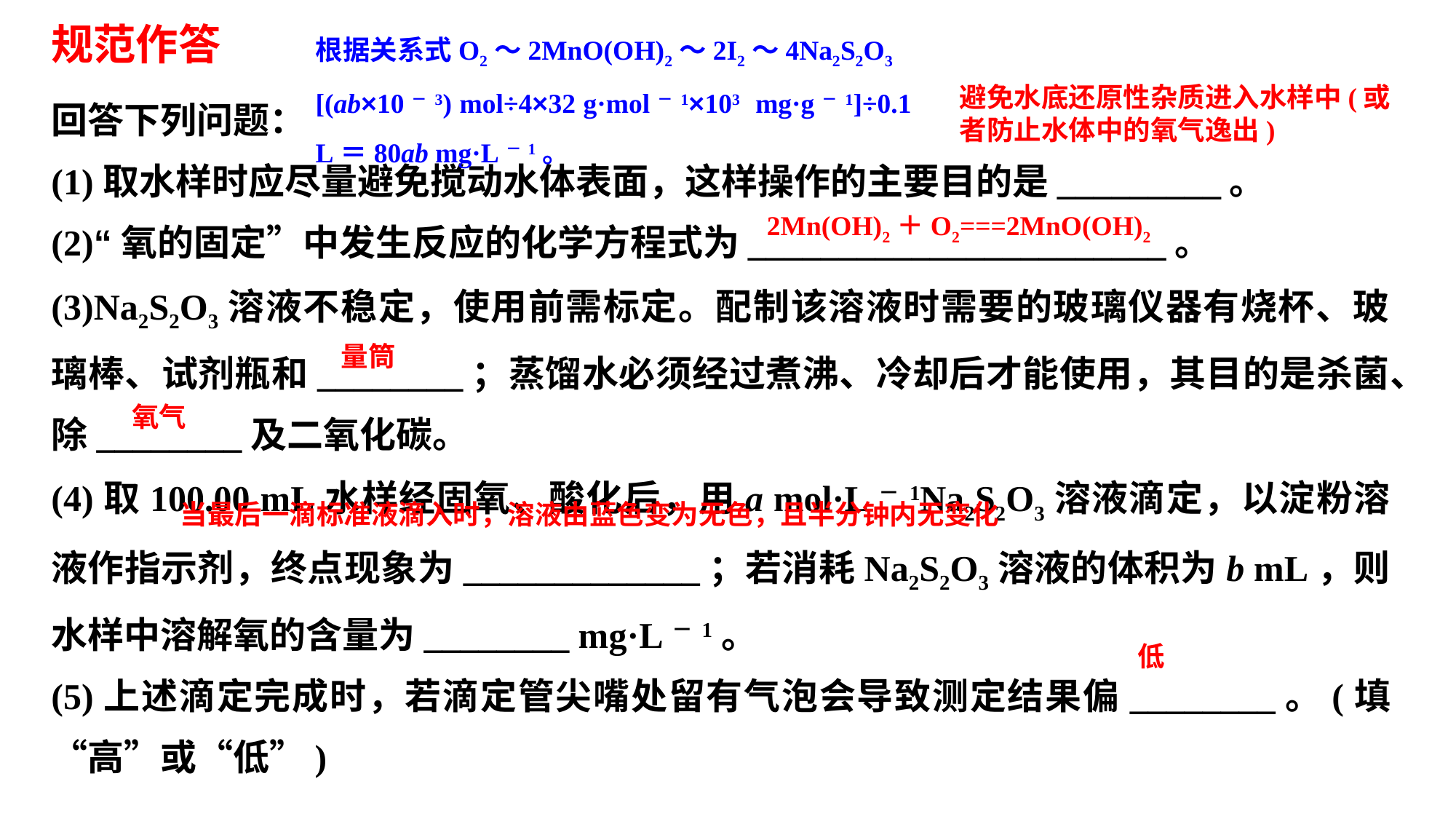

根据关系式O2～2MnO(OH)2～2I2～4Na2S2O3
[(ab×10－3) mol÷4×32 g·mol－1×103  mg·g－1]÷0.1 L＝80ab mg·L－1。

规范作答
回答下列问题：
(1)取水样时应尽量避免搅动水体表面，这样操作的主要目的是_________。
(2)“氧的固定”中发生反应的化学方程式为_______________________。
(3)Na2S2O3溶液不稳定，使用前需标定。配制该溶液时需要的玻璃仪器有烧杯、玻璃棒、试剂瓶和________；蒸馏水必须经过煮沸、冷却后才能使用，其目的是杀菌、除________及二氧化碳。
(4)取100.00 mL水样经固氧、酸化后，用a mol·L－1Na2S2O3溶液滴定，以淀粉溶液作指示剂，终点现象为_____________；若消耗Na2S2O3溶液的体积为b mL，则水样中溶解氧的含量为________ mg·L－1。
(5)上述滴定完成时，若滴定管尖嘴处留有气泡会导致测定结果偏________。(填“高”或“低”)
避免水底还原性杂质进入水样中(或者防止水体中的氧气逸出)
2Mn(OH)2＋O2===2MnO(OH)2
量筒
氧气
当最后一滴标准液滴入时，溶液由蓝色变为无色，且半分钟内无变化
低